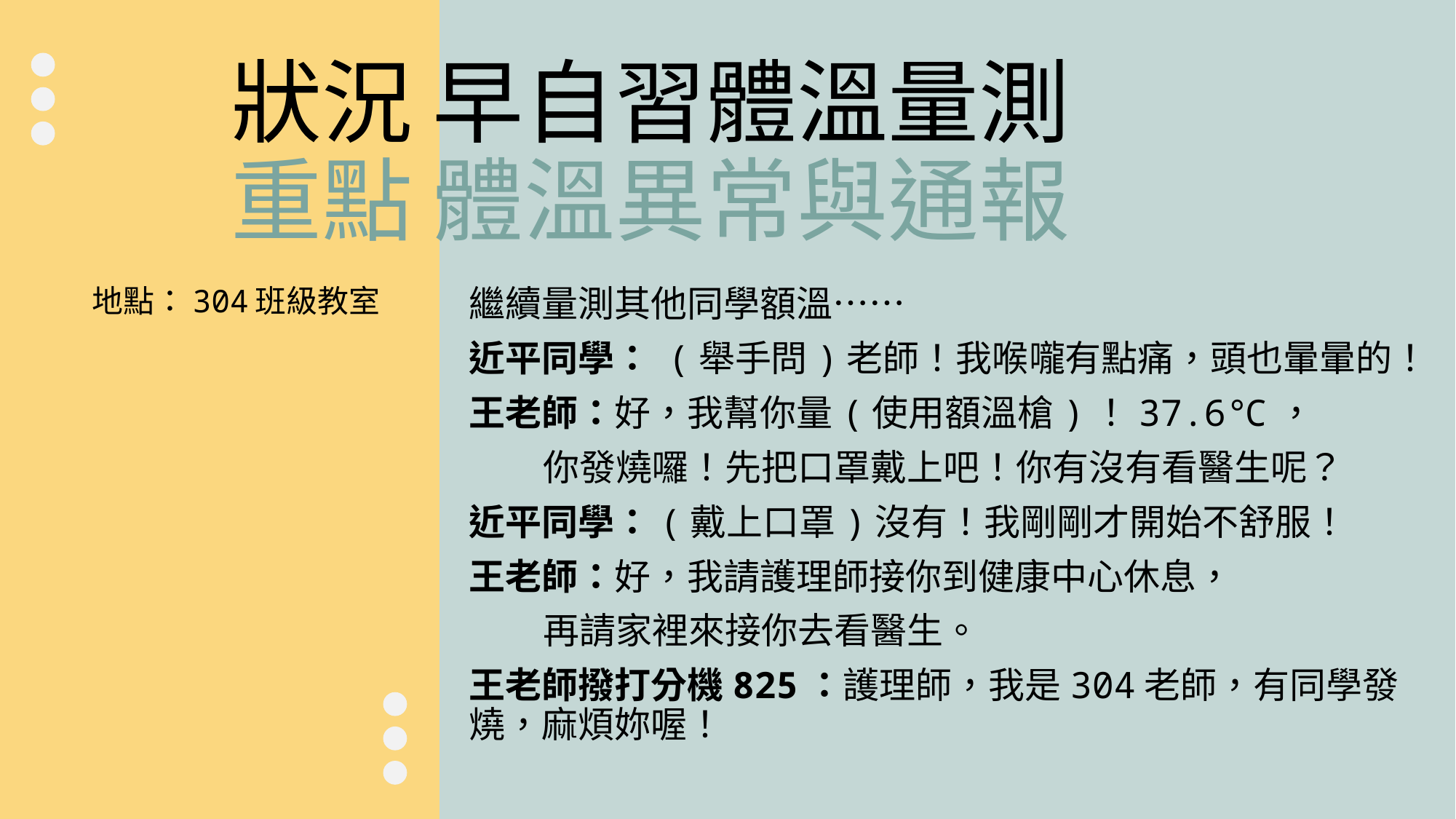

# 狀況 早自習體溫量測 重點 體溫異常與通報
地點：304班級教室

繼續量測其他同學額溫……
近平同學： (舉手問)老師！我喉嚨有點痛，頭也暈暈的！
王老師：好，我幫你量(使用額溫槍)！37.6℃，
        你發燒囉！先把口罩戴上吧！你有沒有看醫生呢？
近平同學：(戴上口罩)沒有！我剛剛才開始不舒服！
王老師：好，我請護理師接你到健康中心休息，
        再請家裡來接你去看醫生。
王老師撥打分機825：護理師，我是304老師，有同學發燒，麻煩妳喔！